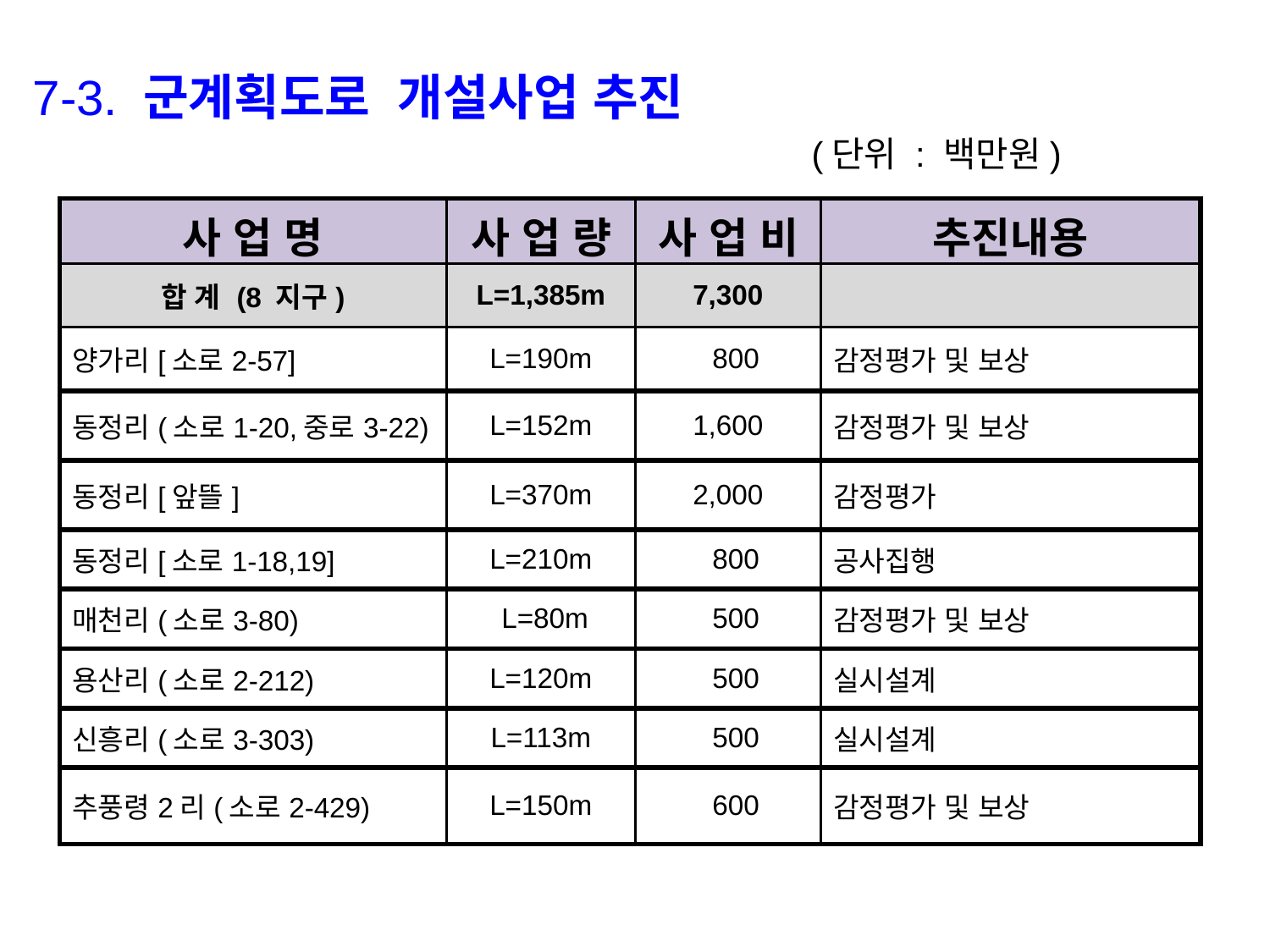

7-3. 군계획도로  개설사업 추진
                                                                                (단위 : 백만원)
| 사 업 명 | 사 업 량 | 사 업 비 | 추진내용 |
| --- | --- | --- | --- |
| 합 계 (8 지구) | L=1,385m | 7,300 |  |
| 양가리[소로2-57] | L=190m | 800 | 감정평가 및 보상 |
| 동정리(소로1-20,중로3-22) | L=152m | 1,600 | 감정평가 및 보상 |
| 동정리[앞뜰] | L=370m | 2,000 | 감정평가 |
| 동정리[소로1-18,19] | L=210m | 800 | 공사집행 |
| 매천리(소로3-80) | L=80m | 500 | 감정평가 및 보상 |
| 용산리(소로2-212) | L=120m | 500 | 실시설계 |
| 신흥리(소로3-303) | L=113m | 500 | 실시설계 |
| 추풍령2리(소로2-429) | L=150m | 600 | 감정평가 및 보상 |